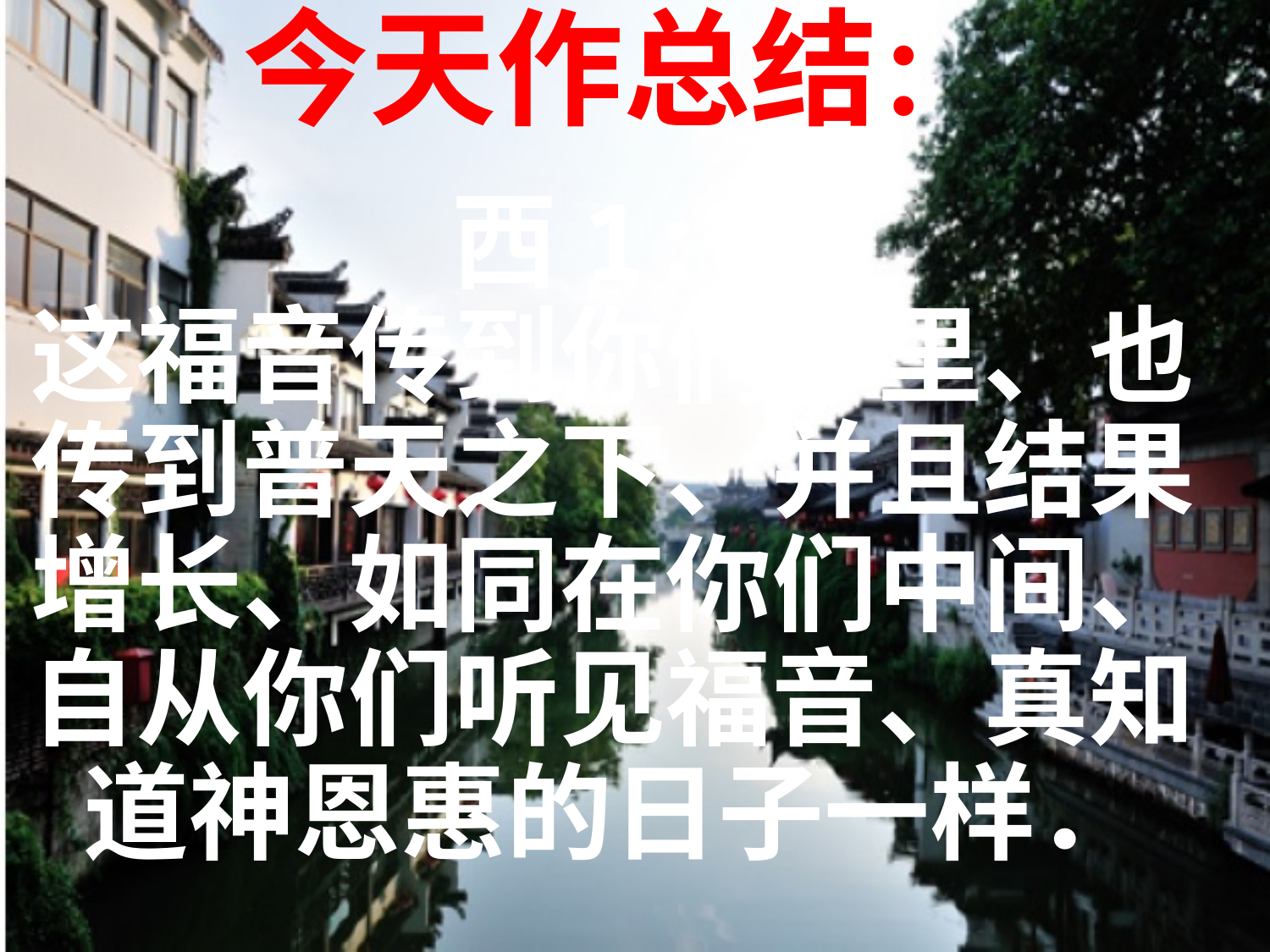

今天作总结：

西1:6
这福音传到你们那里、也传到普天之下、并且结果增长、如同在你们中间、自从你们听见福音、真知道神恩惠的日子一样．